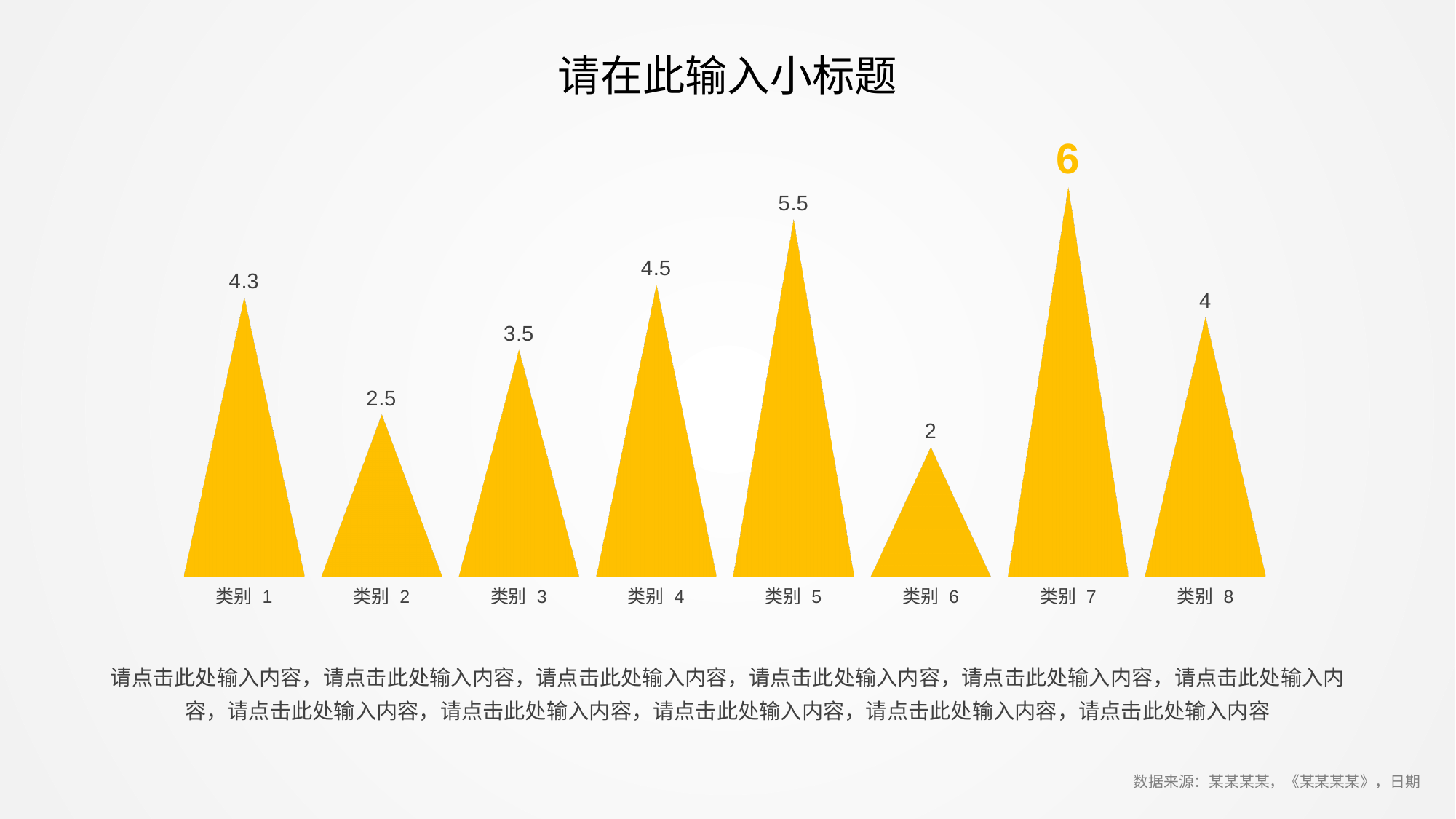

# 请在此输入小标题

### Chart

| Category | 系列 1 |
|---|---|
| 类别 1 | 4.3 |
| 类别 2 | 2.5 |
| 类别 3 | 3.5 |
| 类别 4 | 4.5 |
| 类别 5 | 5.5 |
| 类别 6 | 2.0 |
| 类别 7 | 6.0 |
| 类别 8 | 4.0 |
请点击此处输入内容，请点击此处输入内容，请点击此处输入内容，请点击此处输入内容，请点击此处输入内容，请点击此处输入内容，请点击此处输入内容，请点击此处输入内容，请点击此处输入内容，请点击此处输入内容，请点击此处输入内容
数据来源：某某某某，《某某某某》，日期